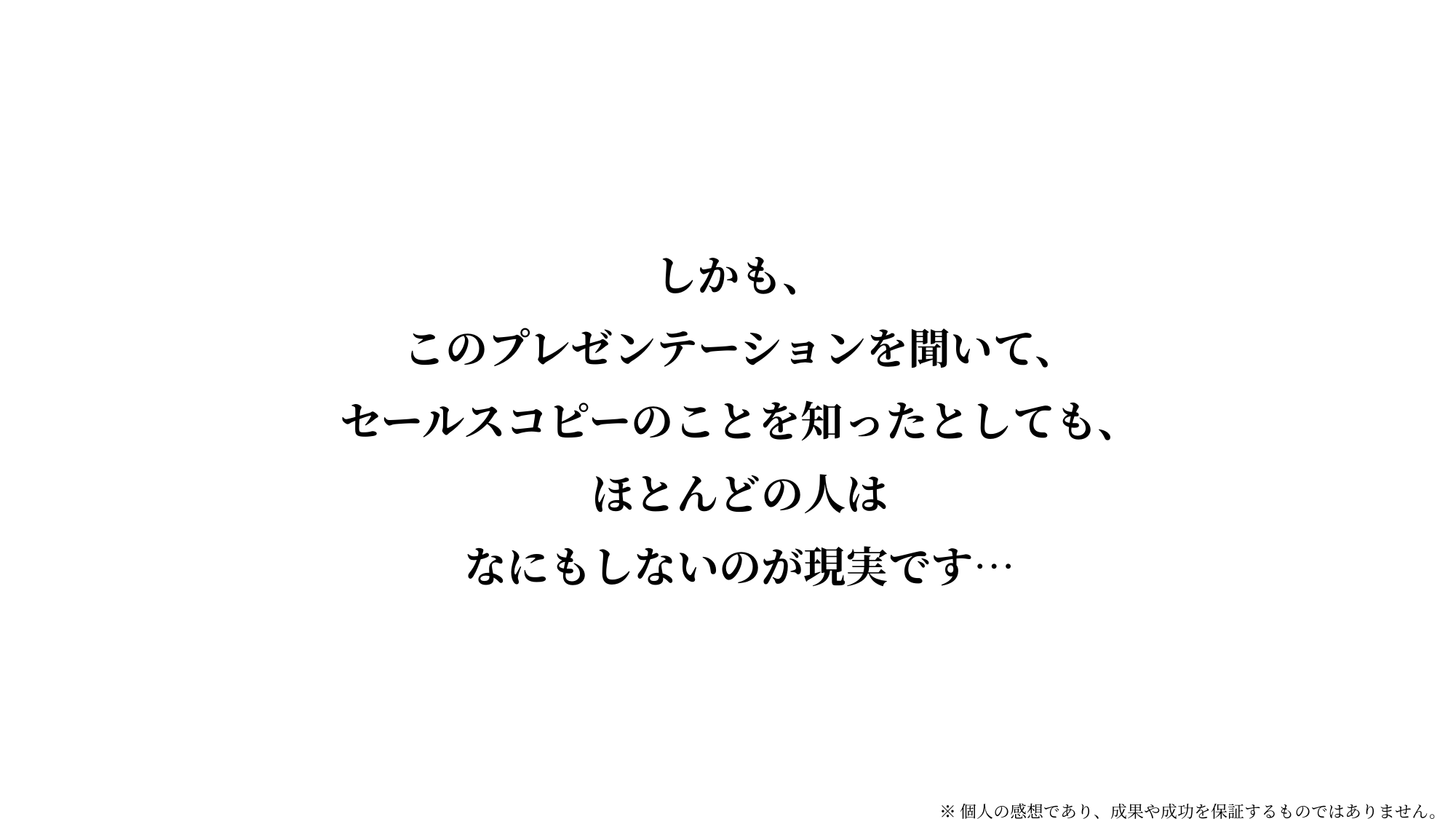

しかも、
このプレゼンテーションを聞いて、
セールスコピーのことを知ったとしても、
ほとんどの人は
なにもしないのが現実です…
※個人の感想であり、成果や成功を保証するものではありません。